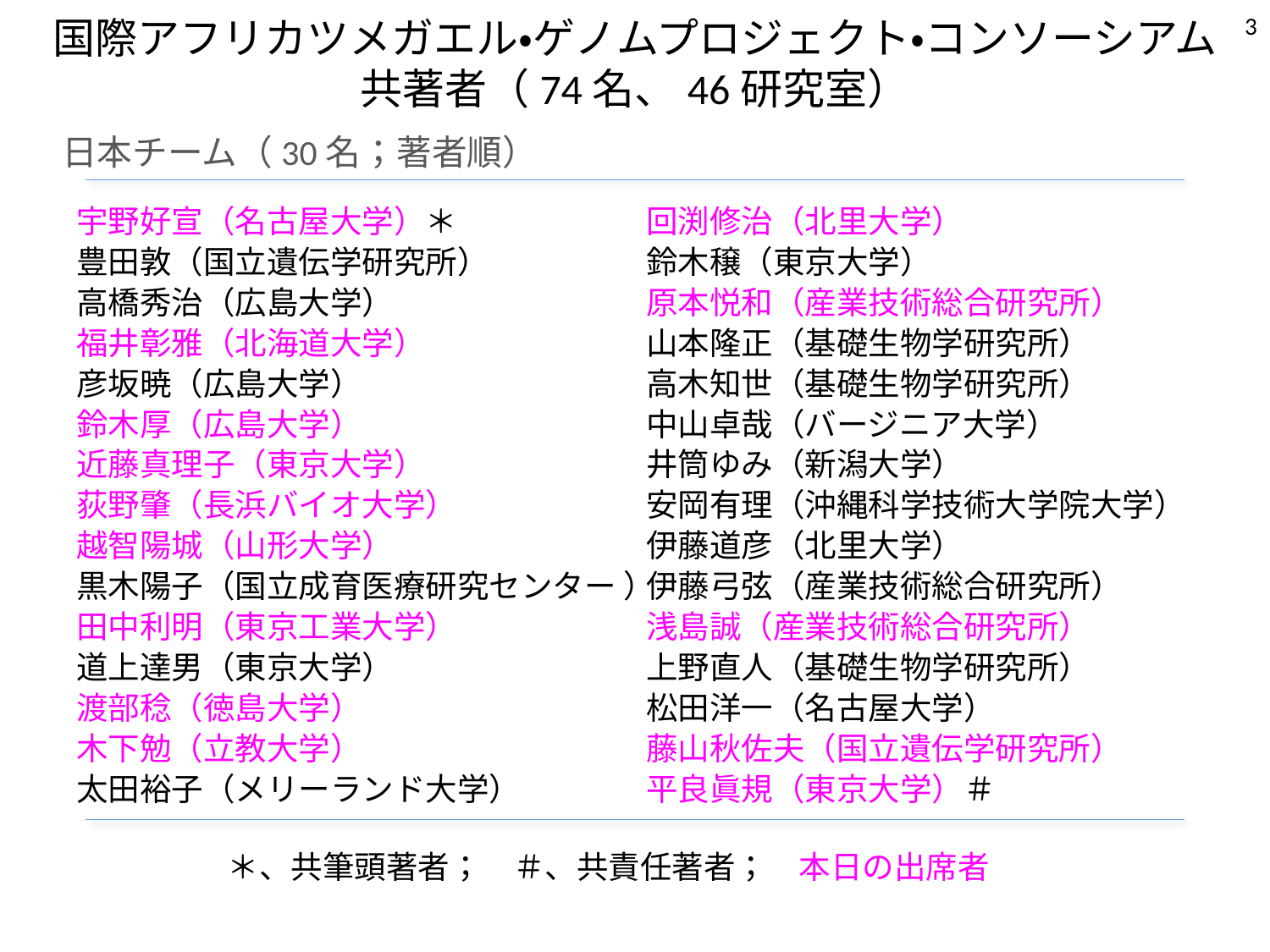

3
国際アフリカツメガエル・ゲノムプロジェクト・コンソーシアム
共著者（74名、46研究室）
日本チーム（30名；著者順）
宇野好宣（名古屋大学）＊
豊田敦（国立遺伝学研究所）
高橋秀治（広島大学）
福井彰雅（北海道大学）
彦坂暁（広島大学）
鈴木厚（広島大学）
近藤真理子（東京大学）
荻野肇（長浜バイオ大学）
越智陽城（山形大学）
黒木陽子（国立成育医療研究センター ）
田中利明（東京工業大学）
道上達男（東京大学）
渡部稔（徳島大学）
木下勉（立教大学）
太田裕子（メリーランド大学）
回渕修治（北里大学）
鈴木穣（東京大学）
原本悦和（産業技術総合研究所）
山本隆正（基礎生物学研究所）
高木知世（基礎生物学研究所）
中山卓哉（バージニア大学）
井筒ゆみ（新潟大学）
安岡有理（沖縄科学技術大学院大学）
伊藤道彦（北里大学）
伊藤弓弦（産業技術総合研究所）
浅島誠（産業技術総合研究所）
上野直人（基礎生物学研究所）
松田洋一（名古屋大学）
藤山秋佐夫（国立遺伝学研究所）
平良眞規（東京大学）＃
＊、共筆頭著者；　＃、共責任著者；　本日の出席者